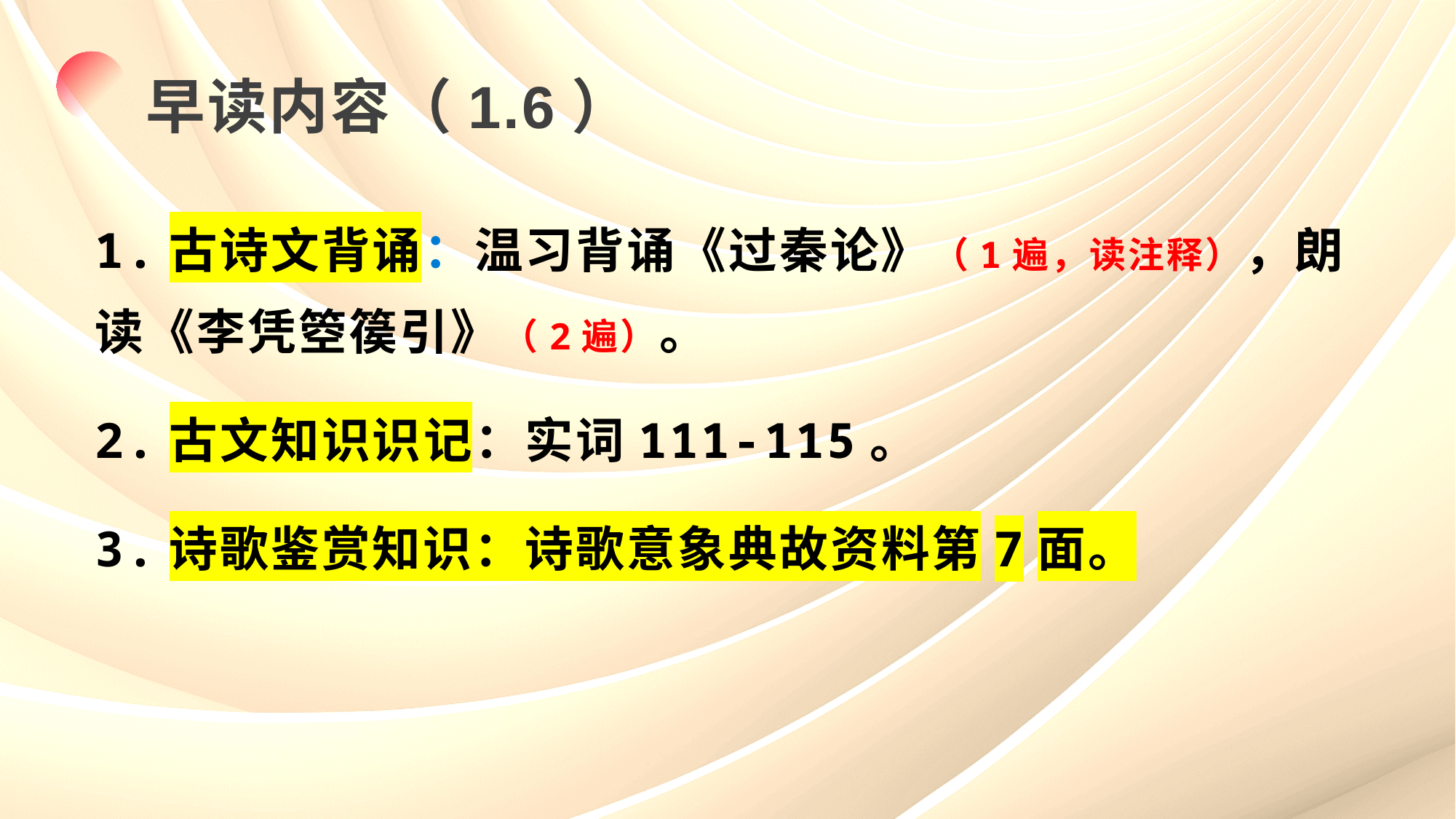

早读内容（1.6）
1.古诗文背诵：温习背诵《过秦论》（1遍，读注释），朗读《李凭箜篌引》（2遍）。
2.古文知识识记：实词111-115。
3.诗歌鉴赏知识：诗歌意象典故资料第7面。